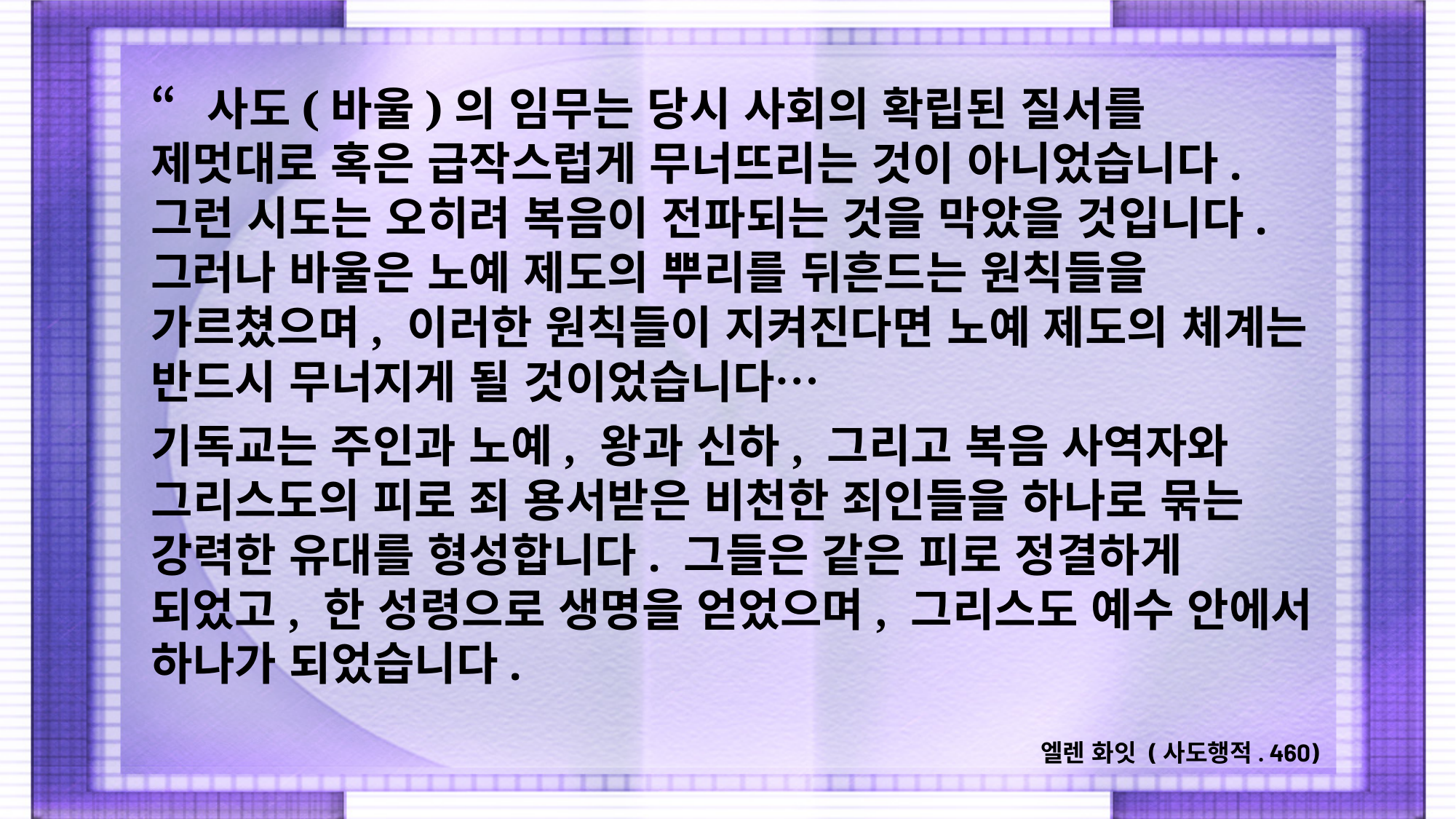

“사도(바울)의 임무는 당시 사회의 확립된 질서를 제멋대로 혹은 급작스럽게 무너뜨리는 것이 아니었습니다. 그런 시도는 오히려 복음이 전파되는 것을 막았을 것입니다. 그러나 바울은 노예 제도의 뿌리를 뒤흔드는 원칙들을 가르쳤으며, 이러한 원칙들이 지켜진다면 노예 제도의 체계는 반드시 무너지게 될 것이었습니다…
기독교는 주인과 노예, 왕과 신하, 그리고 복음 사역자와 그리스도의 피로 죄 용서받은 비천한 죄인들을 하나로 묶는 강력한 유대를 형성합니다. 그들은 같은 피로 정결하게 되었고, 한 성령으로 생명을 얻었으며, 그리스도 예수 안에서 하나가 되었습니다.
엘렌 화잇 (사도행적. 460)